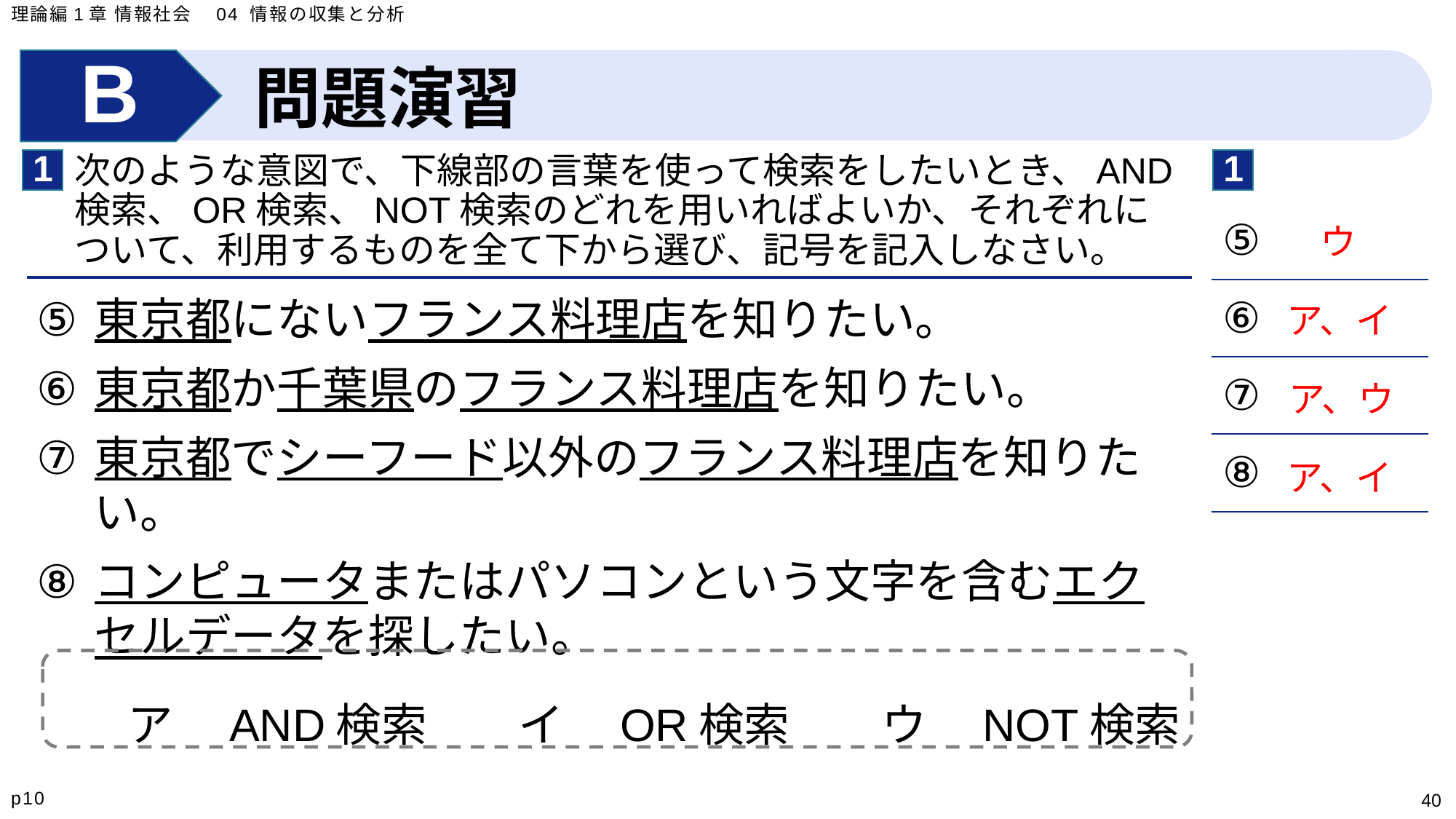

理論編1章 情報社会　04 情報の収集と分析
問題演習
1
1
次のような意図で、下線部の言葉を使って検索をしたいとき、AND検索、OR検索、NOT検索のどれを用いればよいか、それぞれについて、利用するものを全て下から選び、記号を記入しなさい。
| ⑤ |
| --- |
| ⑥ |
| ⑦ |
| ⑧ |
ウ
東京都にないフランス料理店を知りたい。
東京都か千葉県のフランス料理店を知りたい。
東京都でシーフード以外のフランス料理店を知りたい。
コンピュータまたはパソコンという文字を含むエクセルデータを探したい。
　　ア　AND検索　　イ　OR検索　　ウ　NOT検索
ア、イ
ア、ウ
ア、イ

p10
40